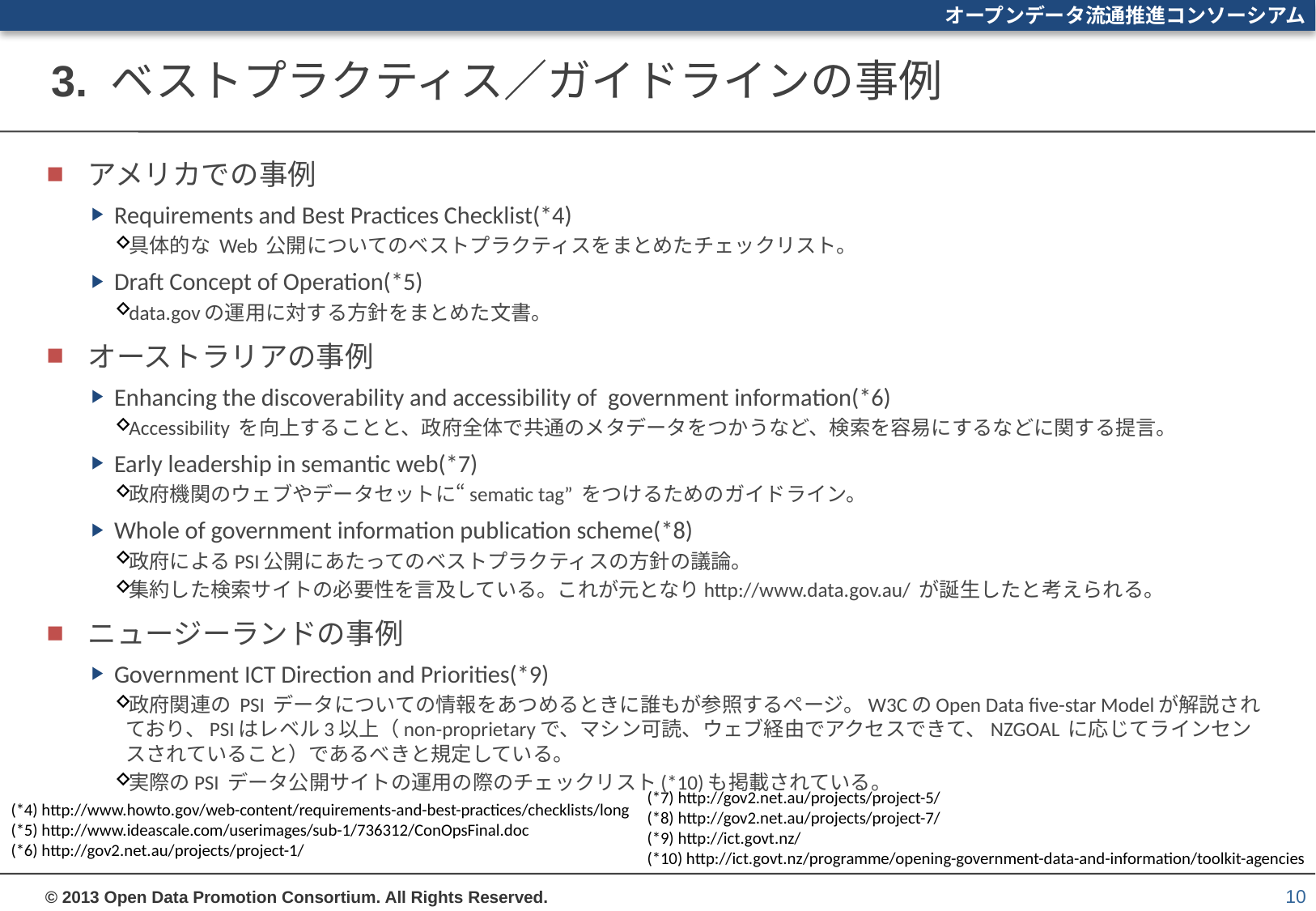

# 3. ベストプラクティス／ガイドラインの事例
アメリカでの事例
Requirements and Best Practices Checklist(*4)
具体的な Web 公開についてのベストプラクティスをまとめたチェックリスト。
Draft Concept of Operation(*5)
data.govの運用に対する方針をまとめた文書。
オーストラリアの事例
Enhancing the discoverability and accessibility of  government information(*6)
Accessibility を向上することと、政府全体で共通のメタデータをつかうなど、検索を容易にするなどに関する提言。
Early leadership in semantic web(*7)
政府機関のウェブやデータセットに“sematic tag” をつけるためのガイドライン。
Whole of government information publication scheme(*8)
政府によるPSI公開にあたってのベストプラクティスの方針の議論。
集約した検索サイトの必要性を言及している。これが元となりhttp://www.data.gov.au/ が誕生したと考えられる。
ニュージーランドの事例
Government ICT Direction and Priorities(*9)
政府関連の PSI データについての情報をあつめるときに誰もが参照するページ。W3CのOpen Data five-star Modelが解説されており、PSIはレベル3以上（non-proprietaryで、マシン可読、ウェブ経由でアクセスできて、NZGOAL に応じてラインセンスされていること）であるべきと規定している。
実際のPSI データ公開サイトの運用の際のチェックリスト(*10)も掲載されている。
(*7) http://gov2.net.au/projects/project-5/
(*8) http://gov2.net.au/projects/project-7/
(*9) http://ict.govt.nz/
(*10) http://ict.govt.nz/programme/opening-government-data-and-information/toolkit-agencies
(*4) http://www.howto.gov/web-content/requirements-and-best-practices/checklists/long
(*5) http://www.ideascale.com/userimages/sub-1/736312/ConOpsFinal.doc
(*6) http://gov2.net.au/projects/project-1/
10